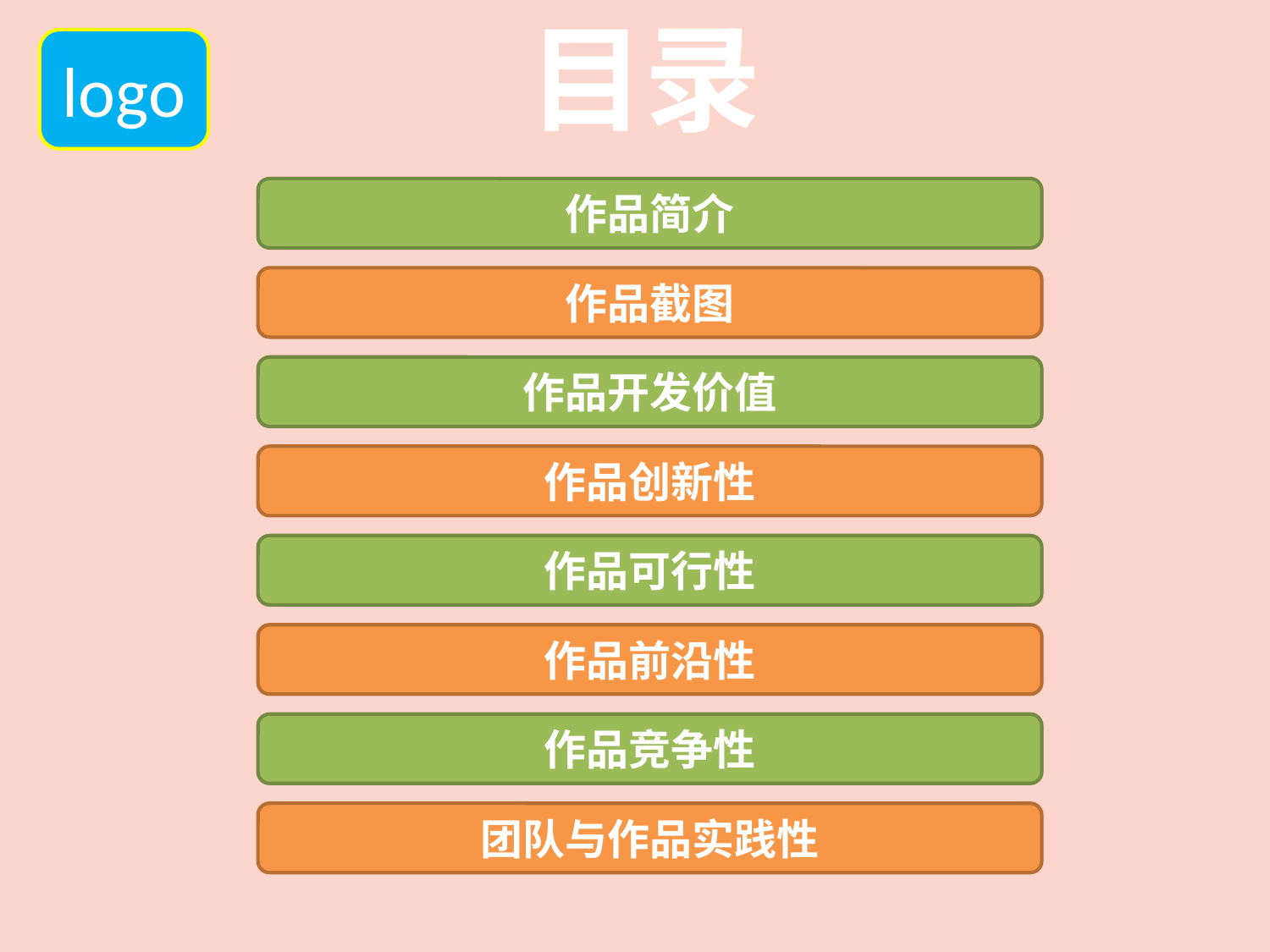

目录
logo
作品简介
作品截图
作品开发价值
作品创新性
作品可行性
作品前沿性
作品竞争性
团队与作品实践性